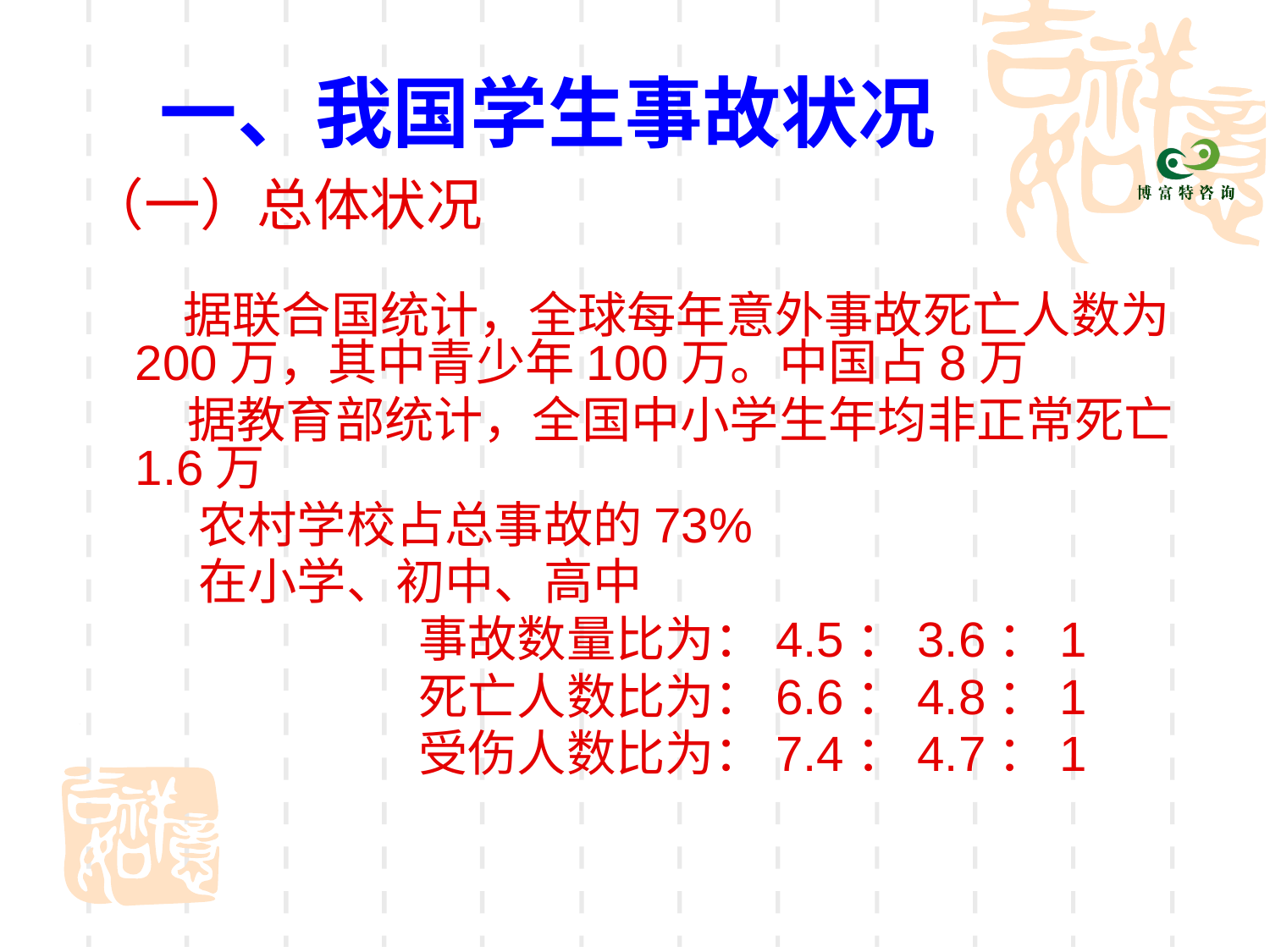

# 一、我国学生事故状况
（一）总体状况

         据联合国统计，全球每年意外事故死亡人数为 200万，其中青少年100万。中国占8万
        据教育部统计，全国中小学生年均非正常死亡1.6万
         农村学校占总事故的73%
         在小学、初中、高中
                             事故数量比为：4.5：3.6：1
                             死亡人数比为：6.6：4.8：1
                             受伤人数比为：7.4：4.7：1